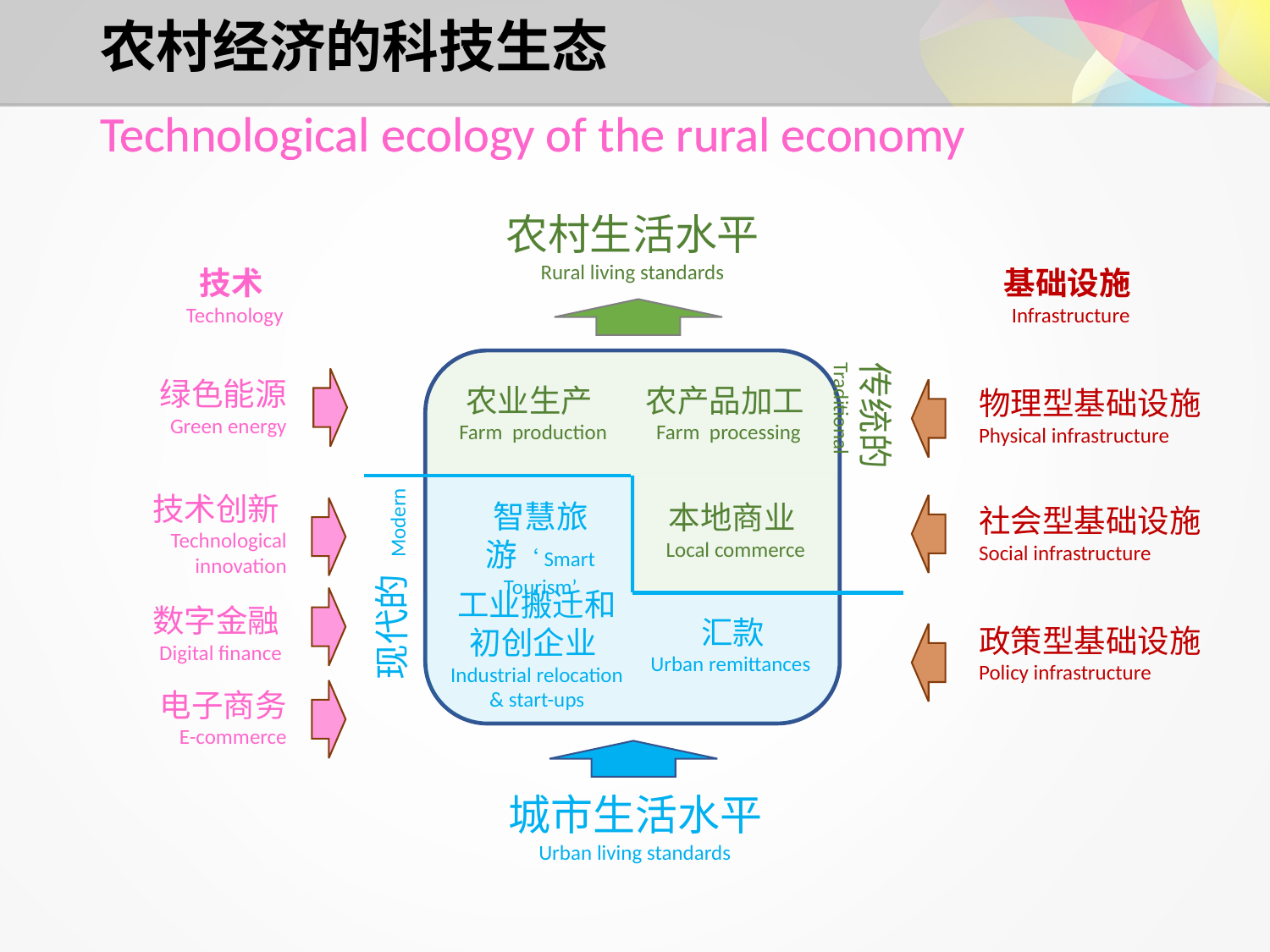

# 农村经济的科技生态
Technological ecology of the rural economy
Technological ecology of the rural economy
农村生活水平
Rural living standards

农业生产Farm  production
农产品加工Farm  processing
传统的 Traditional

本地商业Local commerce
技术
Technology
基础设施
Infrastructure
绿色能源
Green energy

技术创新Technological innovation

数字金融Digital finance
电子商务
E-commerce

物理型基础设施Physical infrastructure

社会型基础设施Social infrastructure
政策型基础设施Policy infrastructure

智慧旅游‘Smart Tourism’
现代的 Modern
工业搬迁和初创企业Industrial relocation & start-ups
汇款
Urban remittances

城市生活水平
Urban living standards